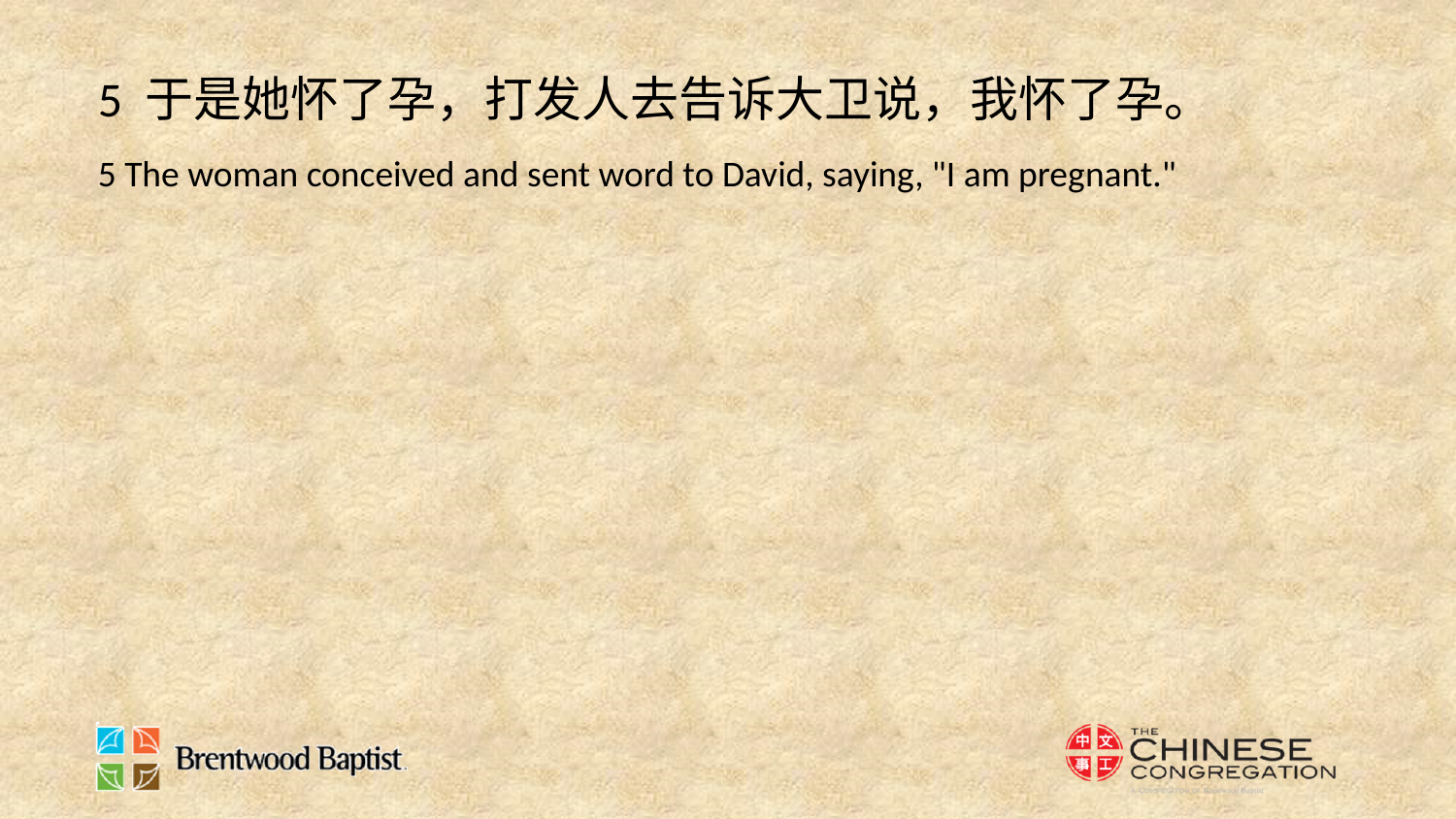

5 于是她怀了孕，打发人去告诉大卫说，我怀了孕。

5 The woman conceived and sent word to David, saying, "I am pregnant."